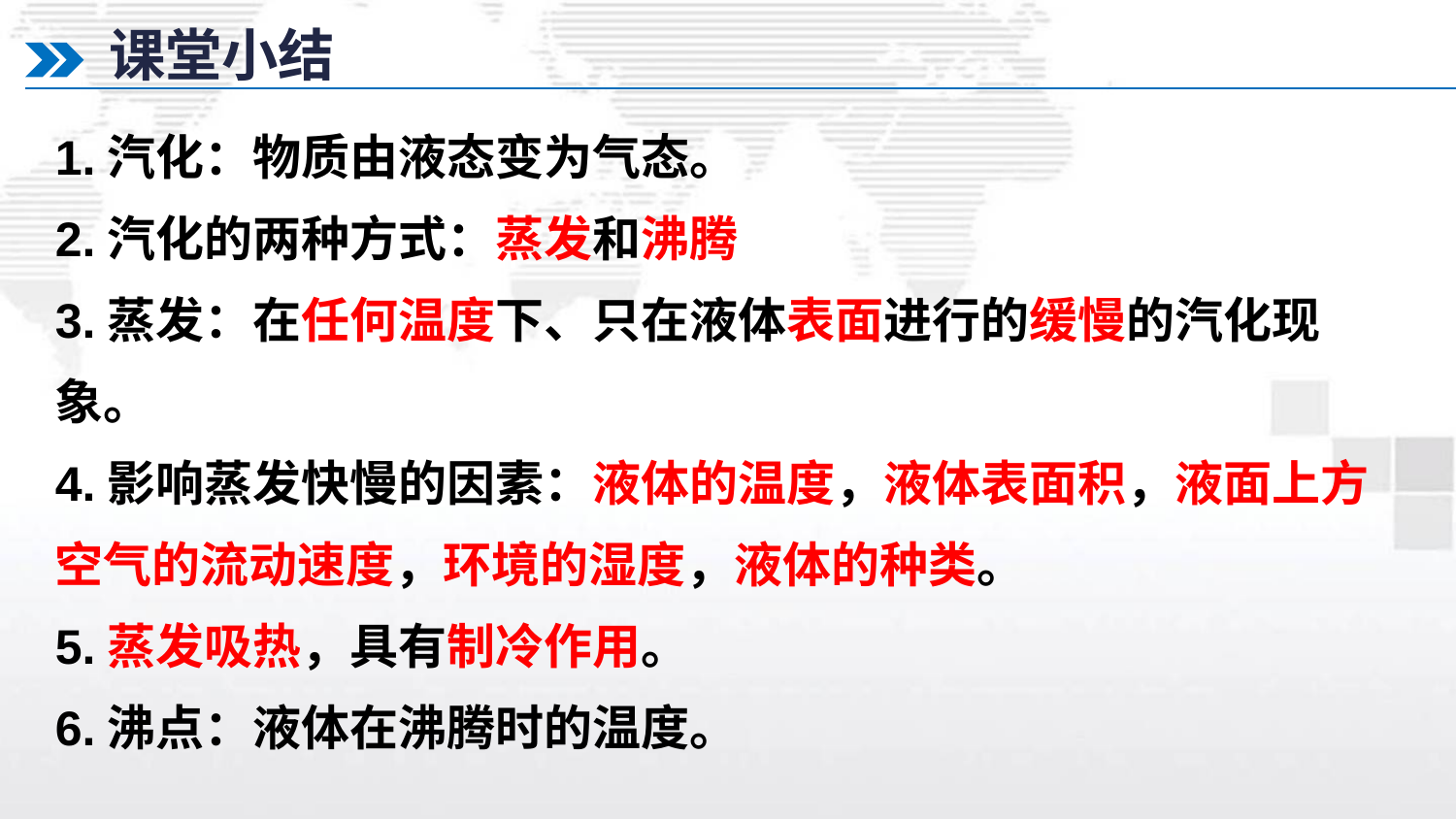

# 课堂小结
1.汽化：物质由液态变为气态。
2.汽化的两种方式：蒸发和沸腾
3.蒸发：在任何温度下、只在液体表面进行的缓慢的汽化现象。
4.影响蒸发快慢的因素：液体的温度，液体表面积，液面上方空气的流动速度，环境的湿度，液体的种类。
5.蒸发吸热，具有制冷作用。
6.沸点：液体在沸腾时的温度。